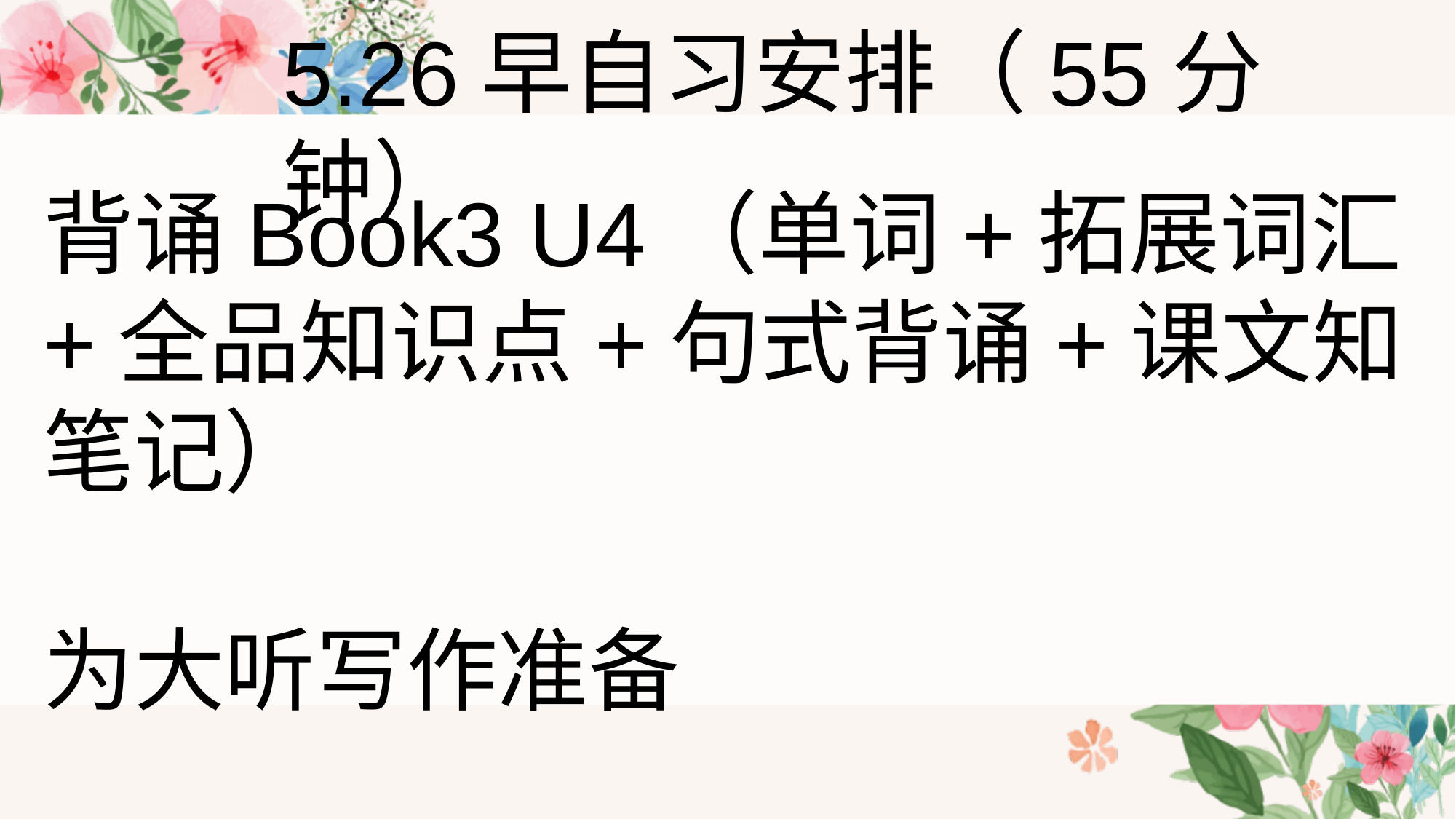

5.26早自习安排（55分钟）
背诵Book3 U4（单词+拓展词汇+全品知识点+句式背诵+课文知笔记）

为大听写作准备